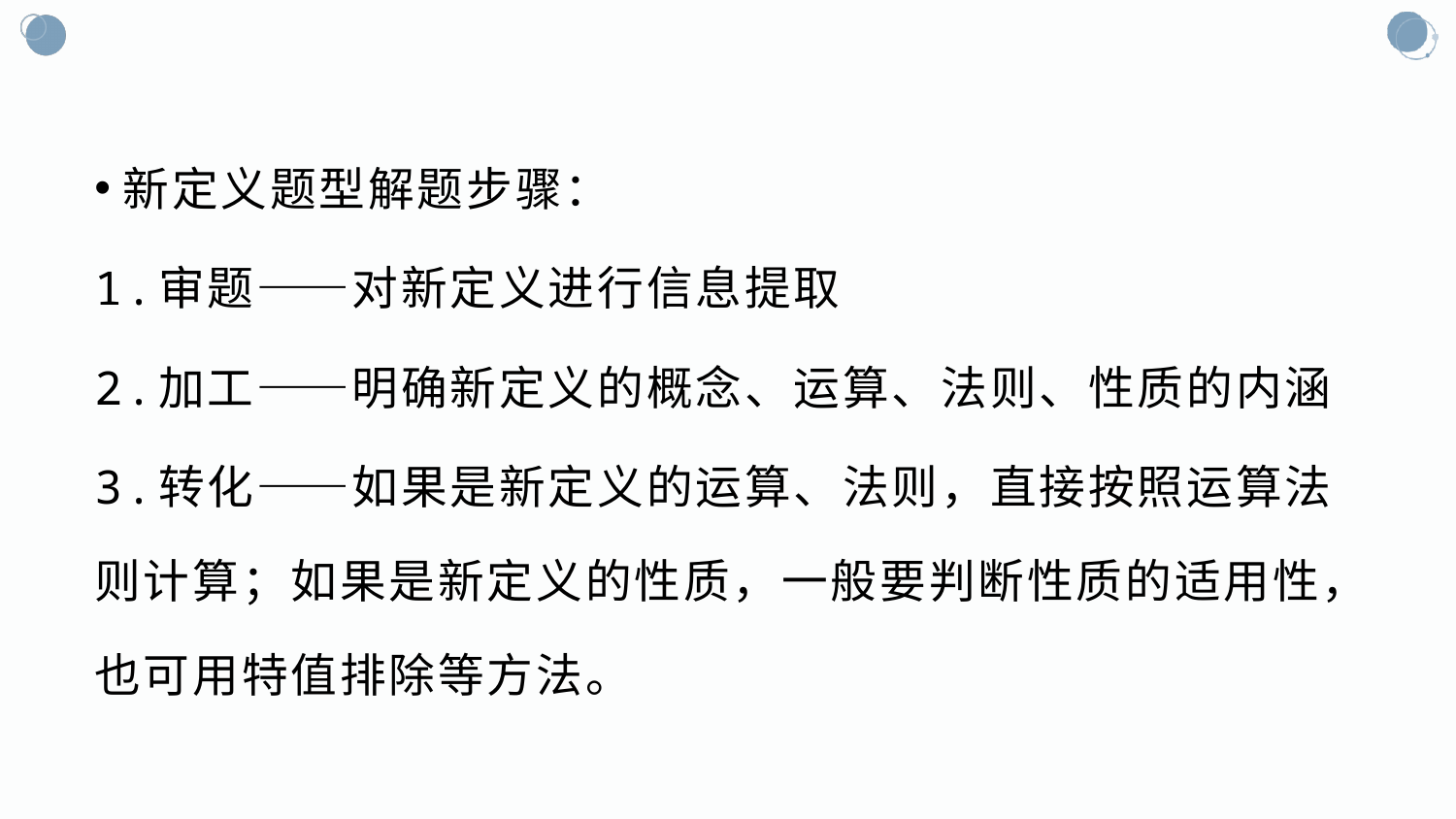

#
新定义题型解题步骤：
1.审题——对新定义进行信息提取
2.加工——明确新定义的概念、运算、法则、性质的内涵
3.转化——如果是新定义的运算、法则，直接按照运算法则计算；如果是新定义的性质，一般要判断性质的适用性，也可用特值排除等方法。